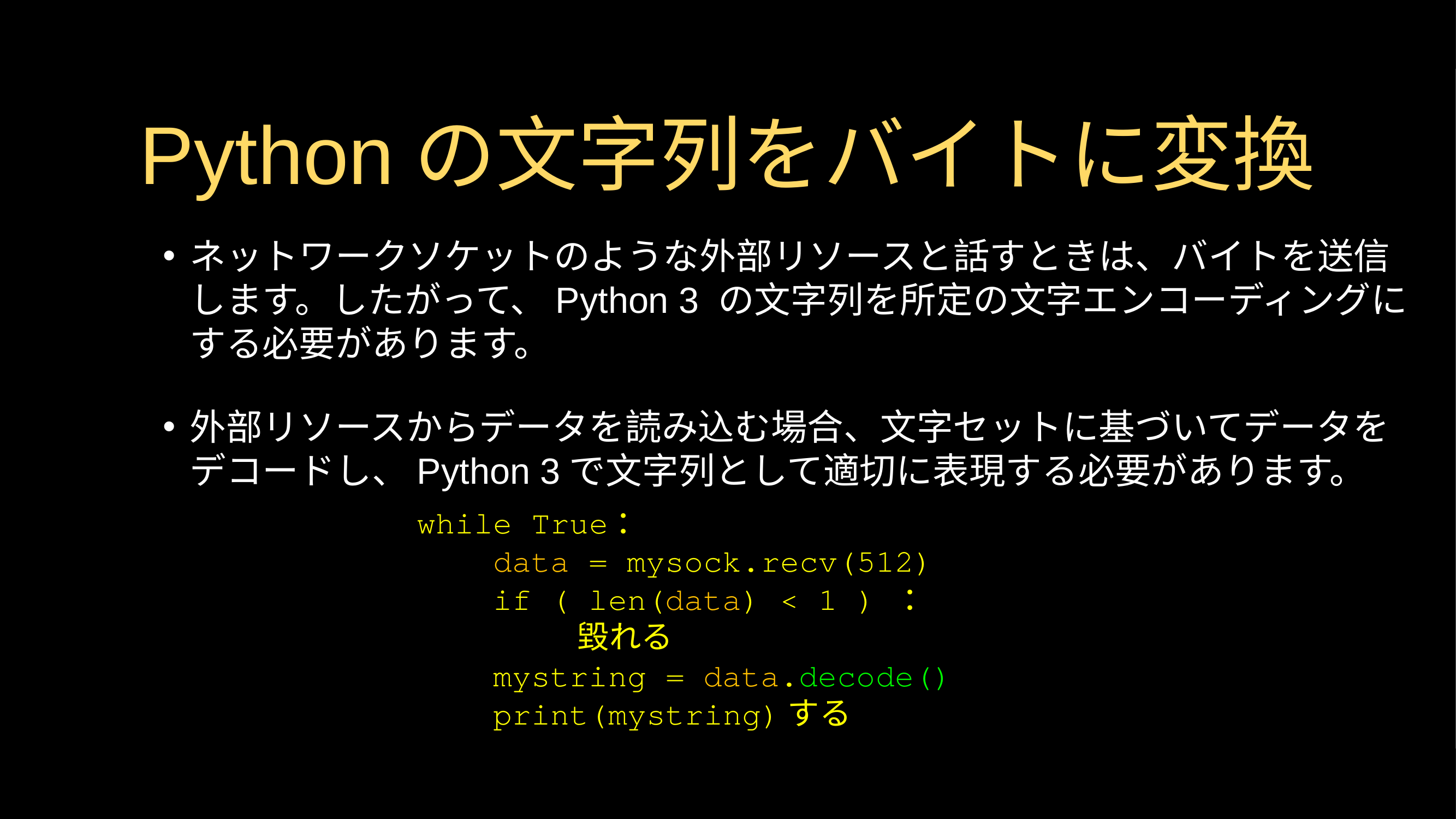

# Pythonの文字列をバイトに変換
ネットワークソケットのような外部リソースと話すときは、バイトを送信します。したがって、Python 3 の文字列を所定の文字エンコーディングにする必要があります。
外部リソースからデータを読み込む場合、文字セットに基づいてデータをデコードし、Python 3で文字列として適切に表現する必要があります。
while True：
    data = mysock.recv(512)
    if ( len(data) < 1 ) ：
        毀れる
    mystring = data.decode()
    print(mystring)する